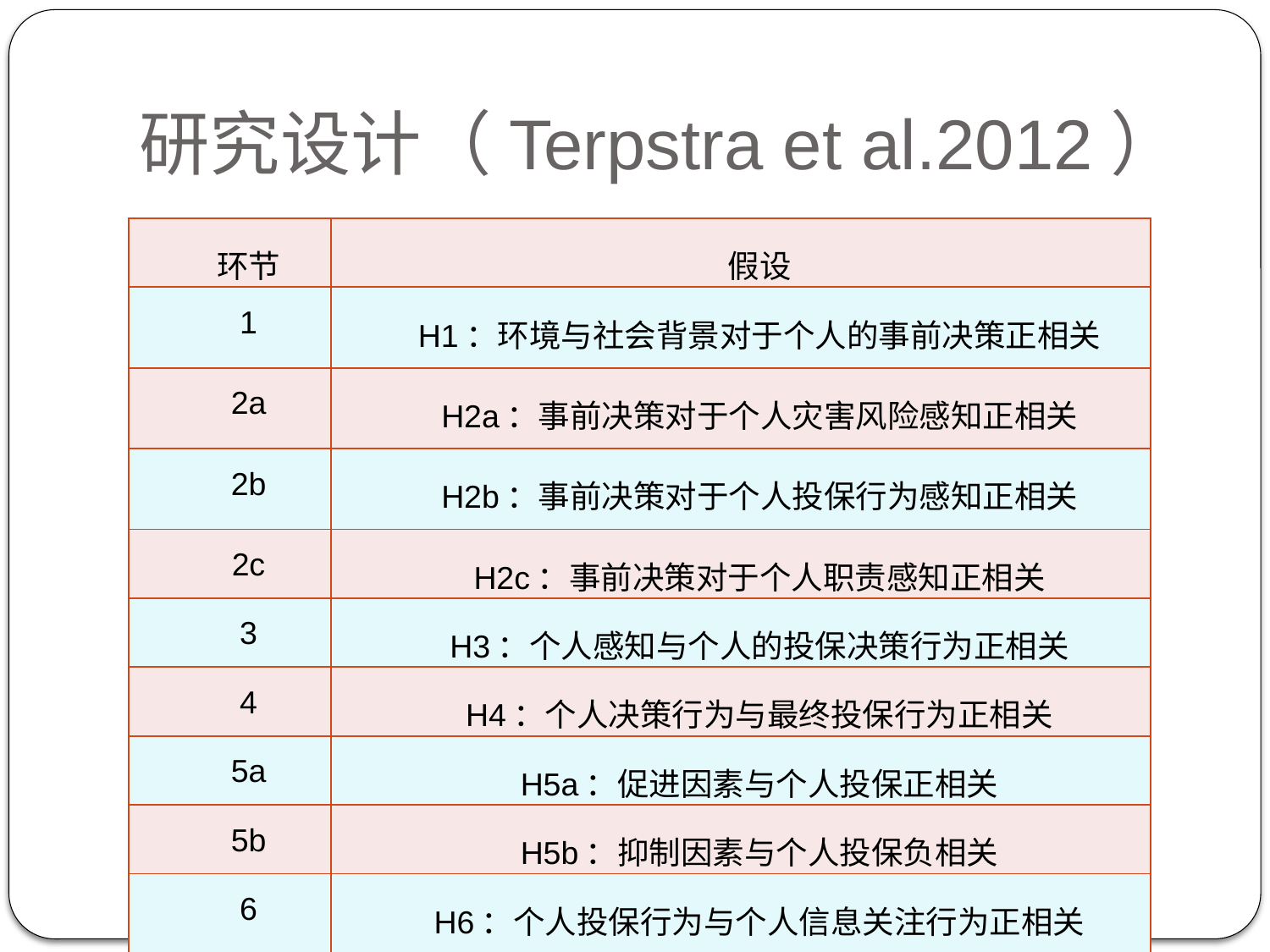

# 研究设计（Terpstra et al.2012）
| 环节 | 假设 |
| --- | --- |
| 1 | H1：环境与社会背景对于个人的事前决策正相关 |
| 2a | H2a：事前决策对于个人灾害风险感知正相关 |
| 2b | H2b：事前决策对于个人投保行为感知正相关 |
| 2c | H2c：事前决策对于个人职责感知正相关 |
| 3 | H3：个人感知与个人的投保决策行为正相关 |
| 4 | H4：个人决策行为与最终投保行为正相关 |
| 5a | H5a：促进因素与个人投保正相关 |
| 5b | H5b：抑制因素与个人投保负相关 |
| 6 | H6：个人投保行为与个人信息关注行为正相关 |